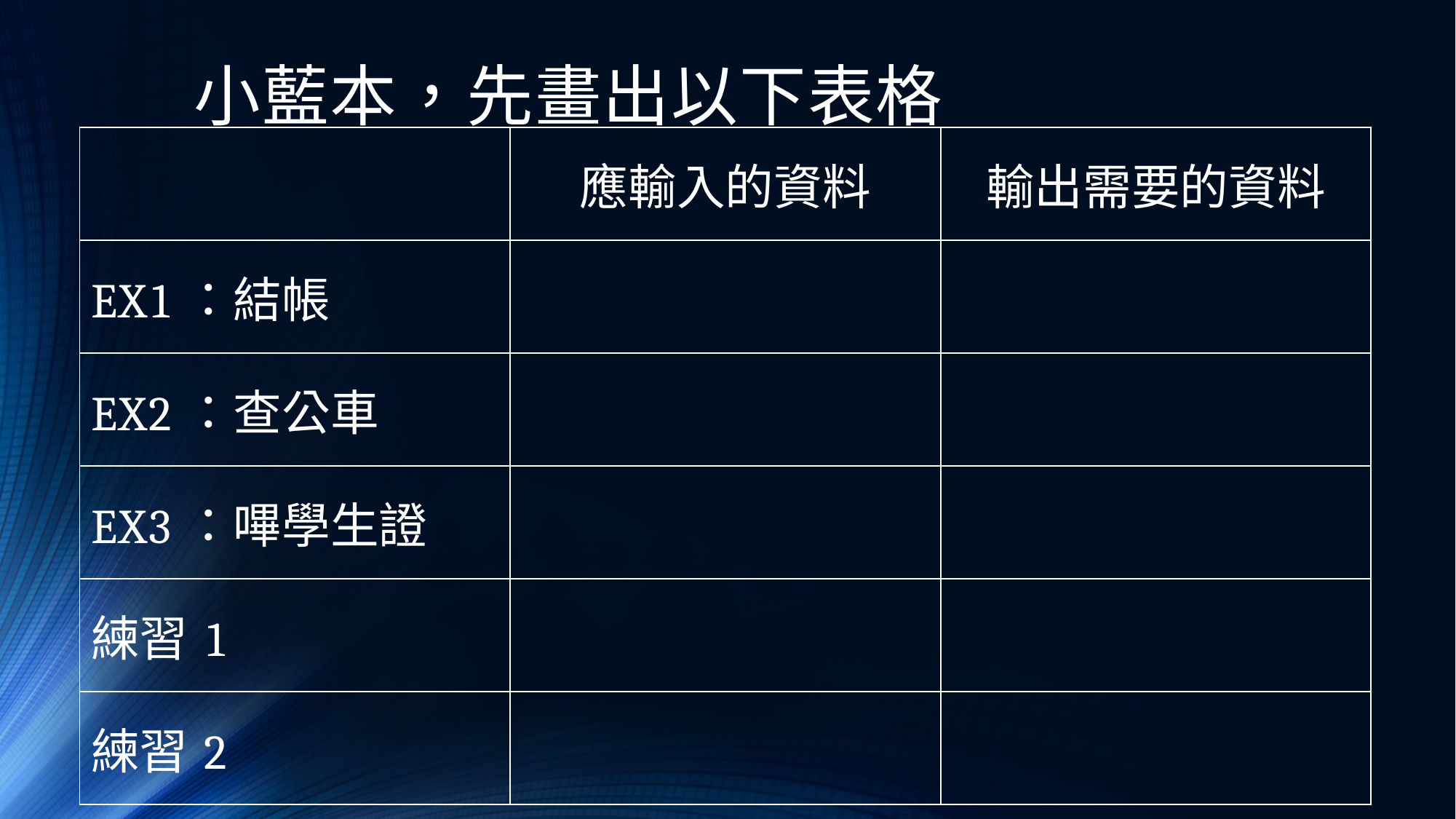

# 小藍本，先畫出以下表格
|  | 應輸入的資料 | 輸出需要的資料 |
| --- | --- | --- |
| EX1：結帳 |  |  |
| EX2：查公車 |  |  |
| EX3：嗶學生證 |  |  |
| 練習1 |  |  |
| 練習2 |  |  |